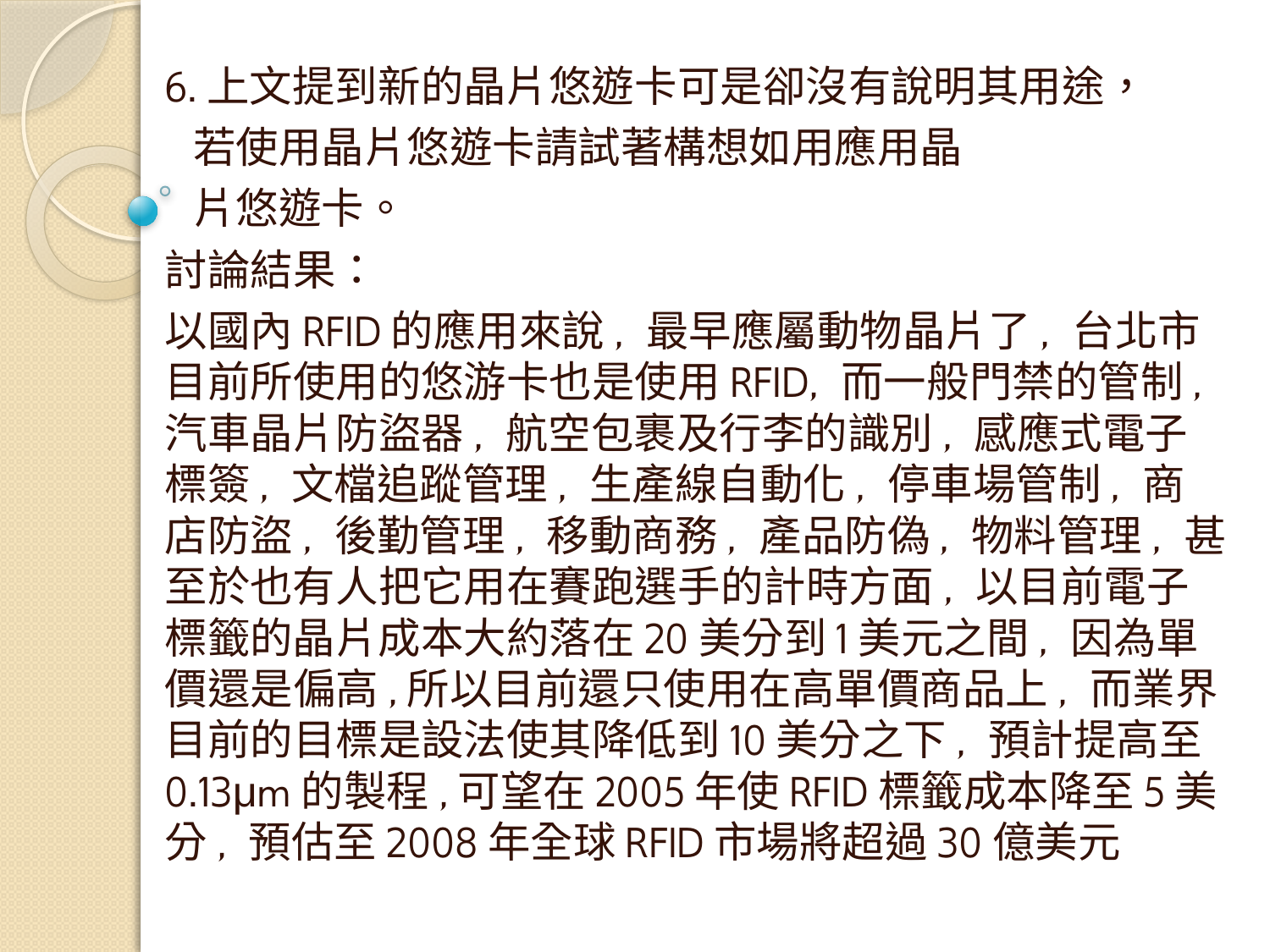

#
6.上文提到新的晶片悠遊卡可是卻沒有說明其用途，
  若使用晶片悠遊卡請試著構想如用應用晶
  片悠遊卡。
討論結果：
以國內RFID的應用來說, 最早應屬動物晶片了, 台北市目前所使用的悠游卡也是使用RFID, 而一般門禁的管制, 汽車晶片防盜器, 航空包裹及行李的識別, 感應式電子標簽, 文檔追蹤管理, 生產線自動化, 停車場管制, 商店防盜, 後勤管理, 移動商務, 產品防偽, 物料管理, 甚至於也有人把它用在賽跑選手的計時方面, 以目前電子標籤的晶片成本大約落在20美分到1美元之間, 因為單價還是偏高,所以目前還只使用在高單價商品上, 而業界目前的目標是設法使其降低到10美分之下, 預計提高至0.13μm的製程,可望在2005年使RFID標籤成本降至5美分, 預估至2008年全球RFID市場將超過30億美元